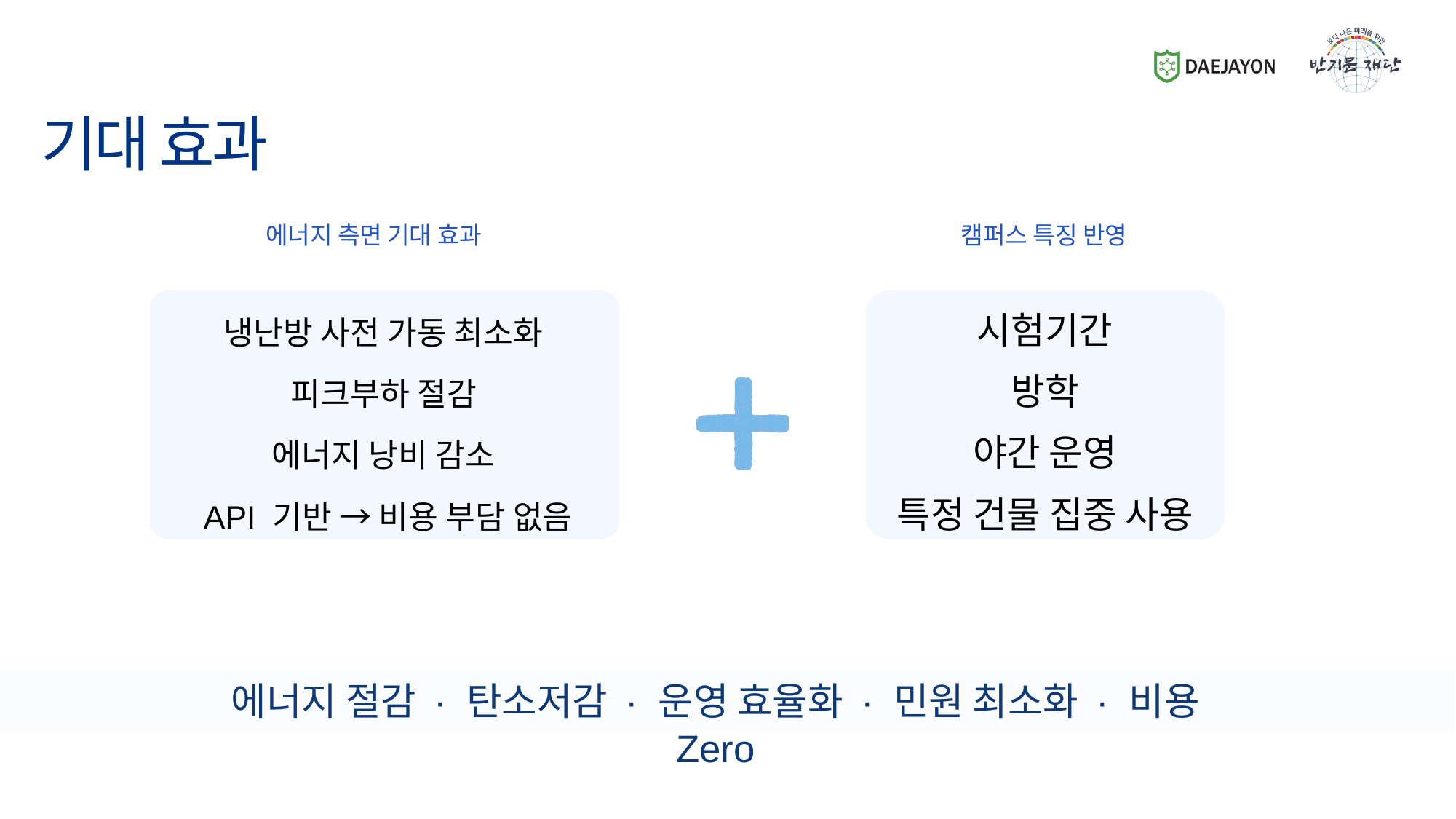

기대 효과
에너지 측면 기대 효과
캠퍼스 특징 반영
시험기간
방학
야간 운영
특정 건물 집중 사용
냉난방 사전 가동 최소화
피크부하 절감
에너지 낭비 감소
 API 기반 → 비용 부담 없음

에너지 절감 · 탄소저감 · 운영 효율화 · 민원 최소화 · 비용 Zero